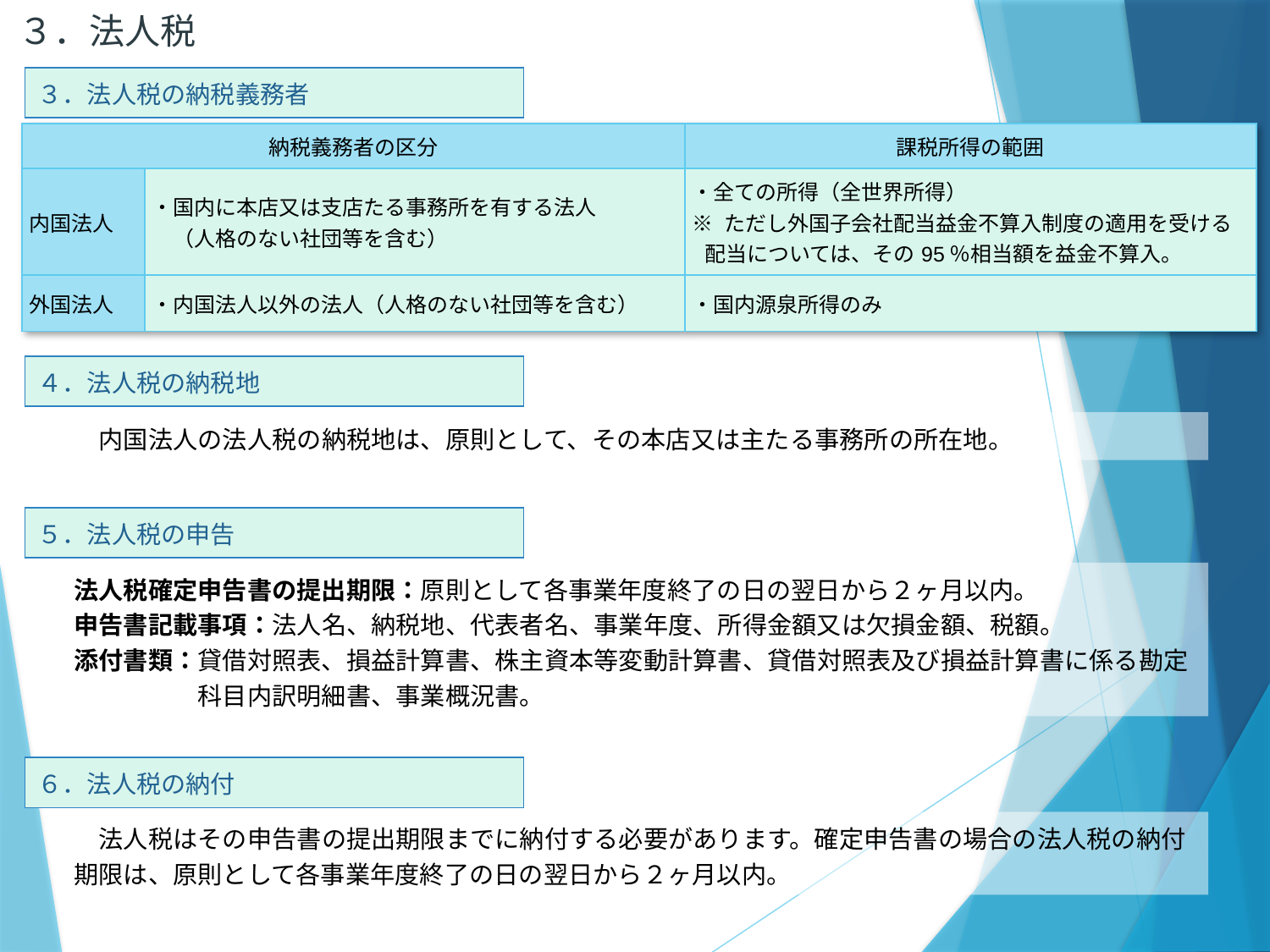

３．法人税
| ３．法人税の納税義務者 |
| --- |
| 納税義務者の区分 |  | 課税所得の範囲 |
| --- | --- | --- |
| 内国法人 | ・国内に本店又は支店たる事務所を有する法人 　（人格のない社団等を含む） | ・全ての所得（全世界所得） ※ ただし外国子会社配当益金不算入制度の適用を受ける配当については、その95％相当額を益金不算入。 |
| 外国法人 | ・内国法人以外の法人（人格のない社団等を含む） | ・国内源泉所得のみ |
| ４．法人税の納税地 |
| --- |
　内国法人の法人税の納税地は、原則として、その本店又は主たる事務所の所在地。
| ５．法人税の申告 |
| --- |
法人税確定申告書の提出期限：原則として各事業年度終了の日の翌日から２ヶ月以内。
申告書記載事項：法人名、納税地、代表者名、事業年度、所得金額又は欠損金額、税額。
添付書類：貸借対照表、損益計算書、株主資本等変動計算書、貸借対照表及び損益計算書に係る勘定
　　　　　科目内訳明細書、事業概況書。
| ６．法人税の納付 |
| --- |
　法人税はその申告書の提出期限までに納付する必要があります。確定申告書の場合の法人税の納付期限は、原則として各事業年度終了の日の翌日から２ヶ月以内。